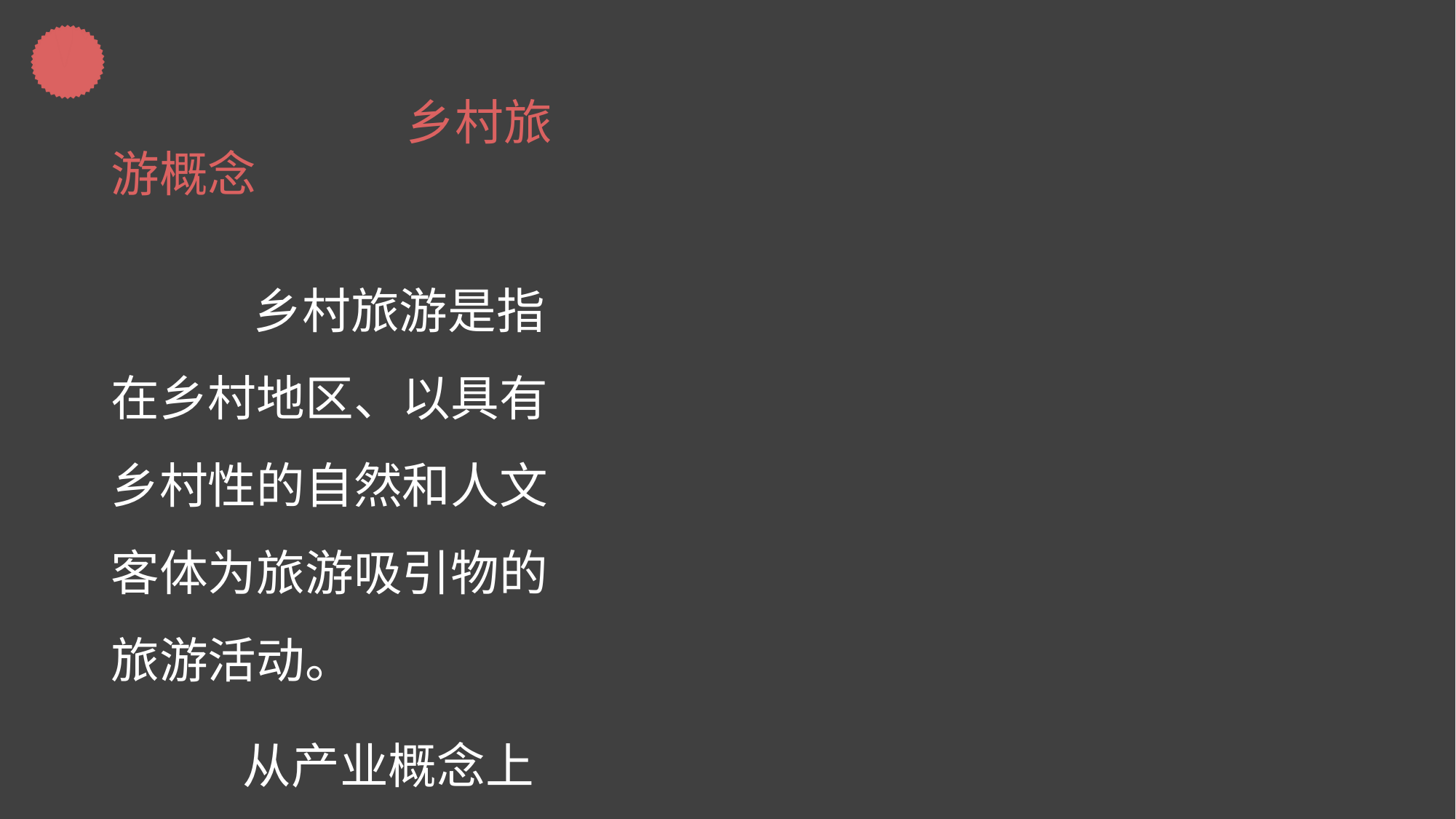

乡村旅游概念
            乡村旅游是指在乡村地区、以具有乡村性的自然和人文客体为旅游吸引物的旅游活动。
           从产业概念上说，我国乡村旅游的主要形式是：农民或投资商以农村、农业、农事资源为基础，以农村独特的乡村风光、民俗为交易物，为游客提供观赏乡村田园风光、感受农业文化、体验农家生活、回归自然、放松身心等休闲旅游服务。